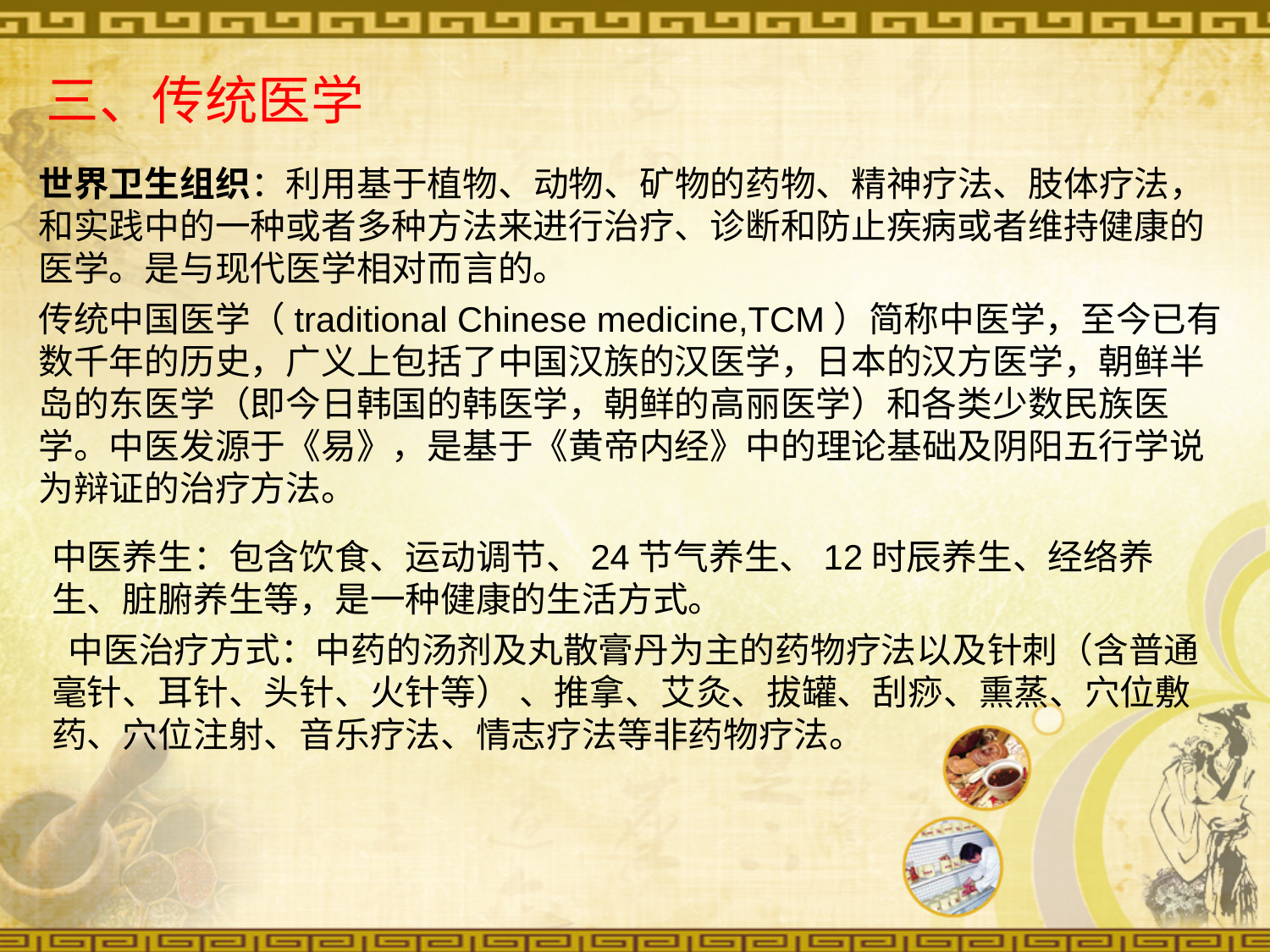

三、传统医学
世界卫生组织：利用基于植物、动物、矿物的药物、精神疗法、肢体疗法，和实践中的一种或者多种方法来进行治疗、诊断和防止疾病或者维持健康的医学。是与现代医学相对而言的。
传统中国医学（traditional Chinese medicine,TCM）简称中医学，至今已有数千年的历史，广义上包括了中国汉族的汉医学，日本的汉方医学，朝鲜半岛的东医学（即今日韩国的韩医学，朝鲜的高丽医学）和各类少数民族医学。中医发源于《易》，是基于《黄帝内经》中的理论基础及阴阳五行学说为辩证的治疗方法。
中医养生：包含饮食、运动调节、24节气养生、12时辰养生、经络养生、脏腑养生等，是一种健康的生活方式。
 中医治疗方式：中药的汤剂及丸散膏丹为主的药物疗法以及针刺（含普通毫针、耳针、头针、火针等） 、推拿、艾灸、拔罐、刮痧、熏蒸、穴位敷药、穴位注射、音乐疗法、情志疗法等非药物疗法。